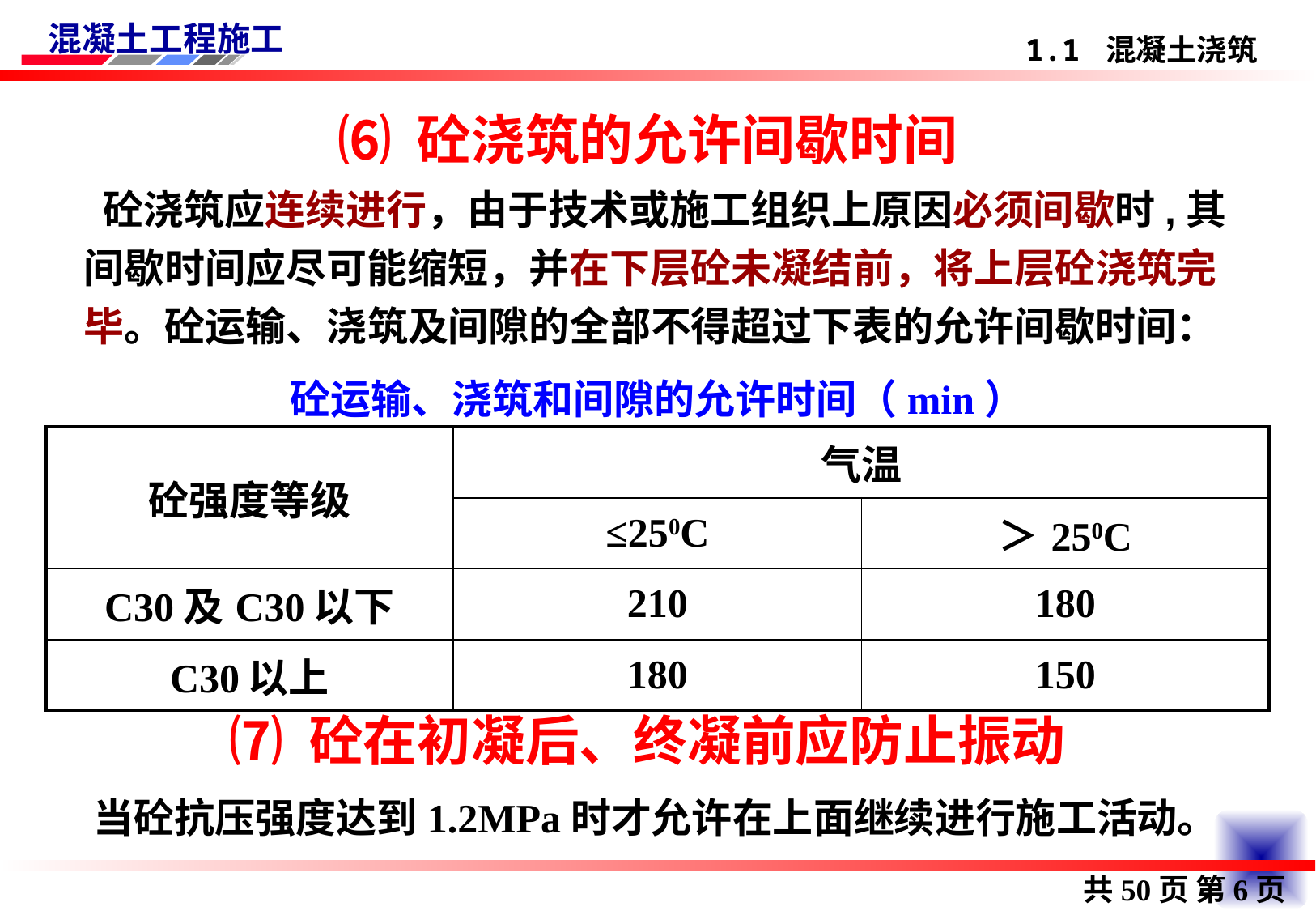

1.1 混凝土浇筑
⑹ 砼浇筑的允许间歇时间
      砼浇筑应连续进行，由于技术或施工组织上原因必须间歇时,其间歇时间应尽可能缩短，并在下层砼未凝结前，将上层砼浇筑完毕。砼运输、浇筑及间隙的全部不得超过下表的允许间歇时间：
砼运输、浇筑和间隙的允许时间（min）
| 砼强度等级 | 气温 |  |
| --- | --- | --- |
|  | ≤250C | ＞250C |
| C30及C30以下 | 210 | 180 |
| C30以上 | 180 | 150 |
⑺ 砼在初凝后、终凝前应防止振动
     当砼抗压强度达到1.2MPa时才允许在上面继续进行施工活动。
共50页 第6页